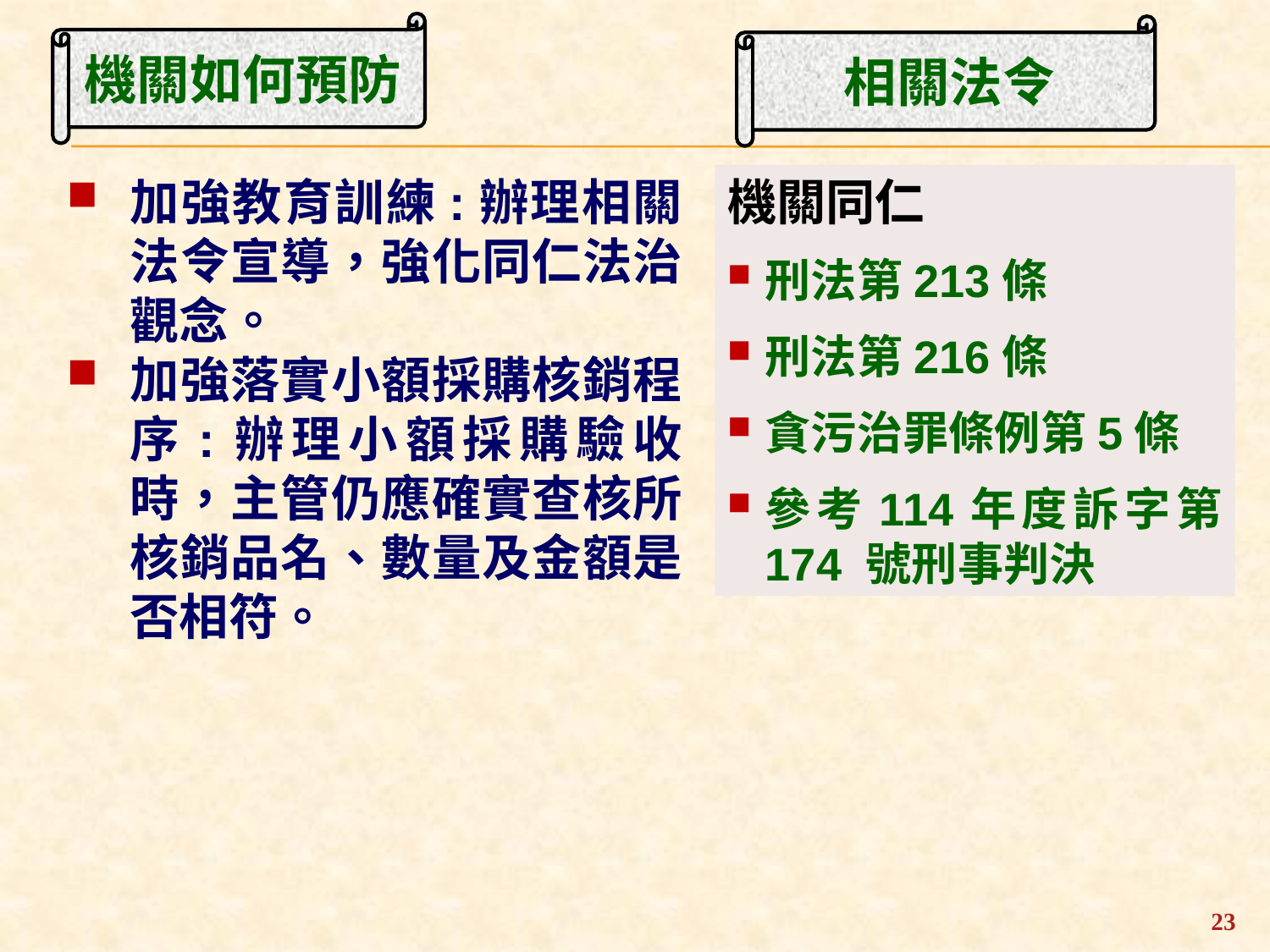

機關如何預防
相關法令
加強教育訓練:辦理相關法令宣導，強化同仁法治觀念。
加強落實小額採購核銷程序:辦理小額採購驗收時，主管仍應確實查核所核銷品名、數量及金額是否相符。
機關同仁
刑法第213條
刑法第216條
貪污治罪條例第5條
參考114年度訴字第 174 號刑事判決
23